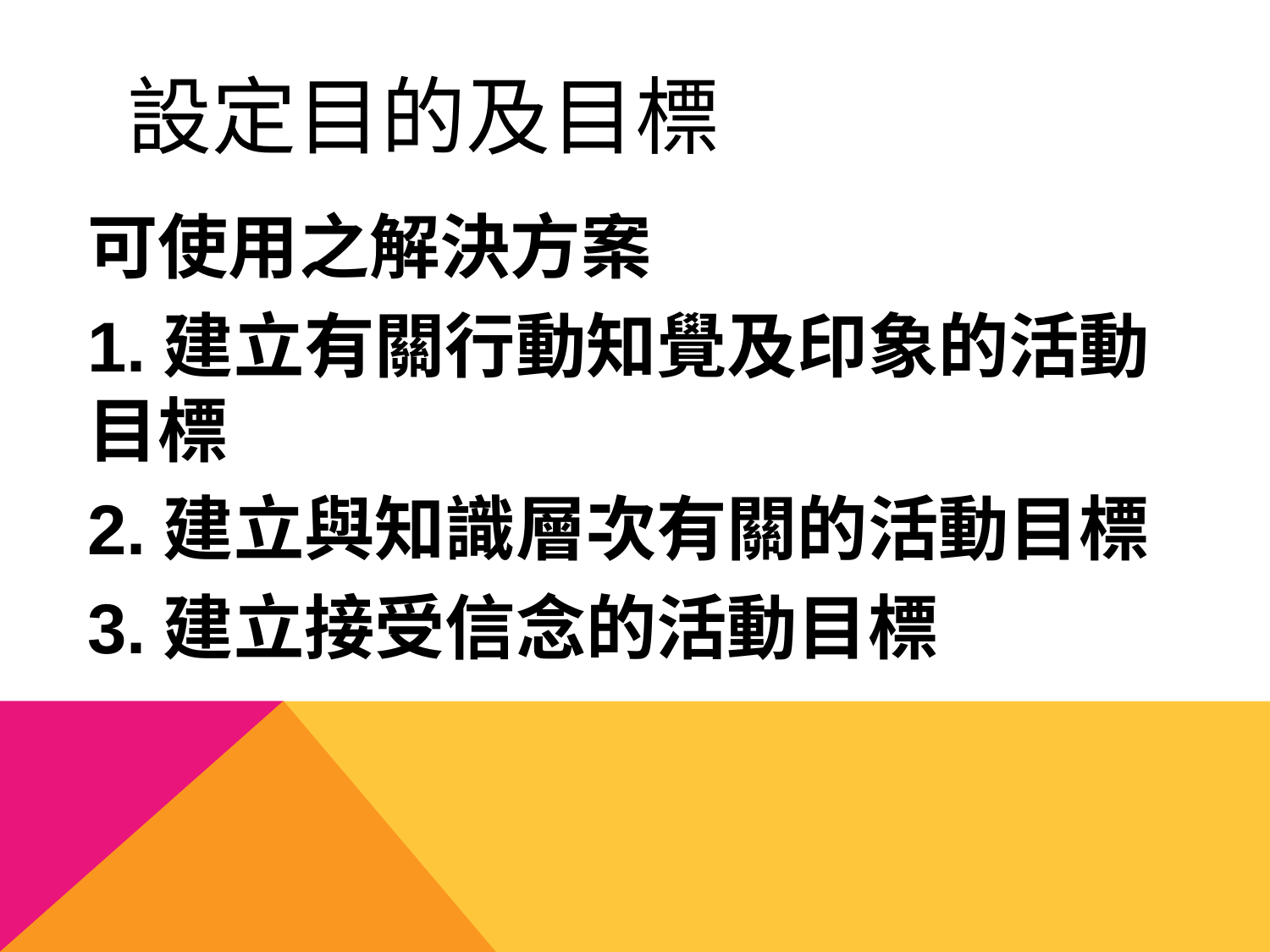

# 設定目的及目標
可使用之解決方案
1.建立有關行動知覺及印象的活動目標
2.建立與知識層次有關的活動目標
3.建立接受信念的活動目標